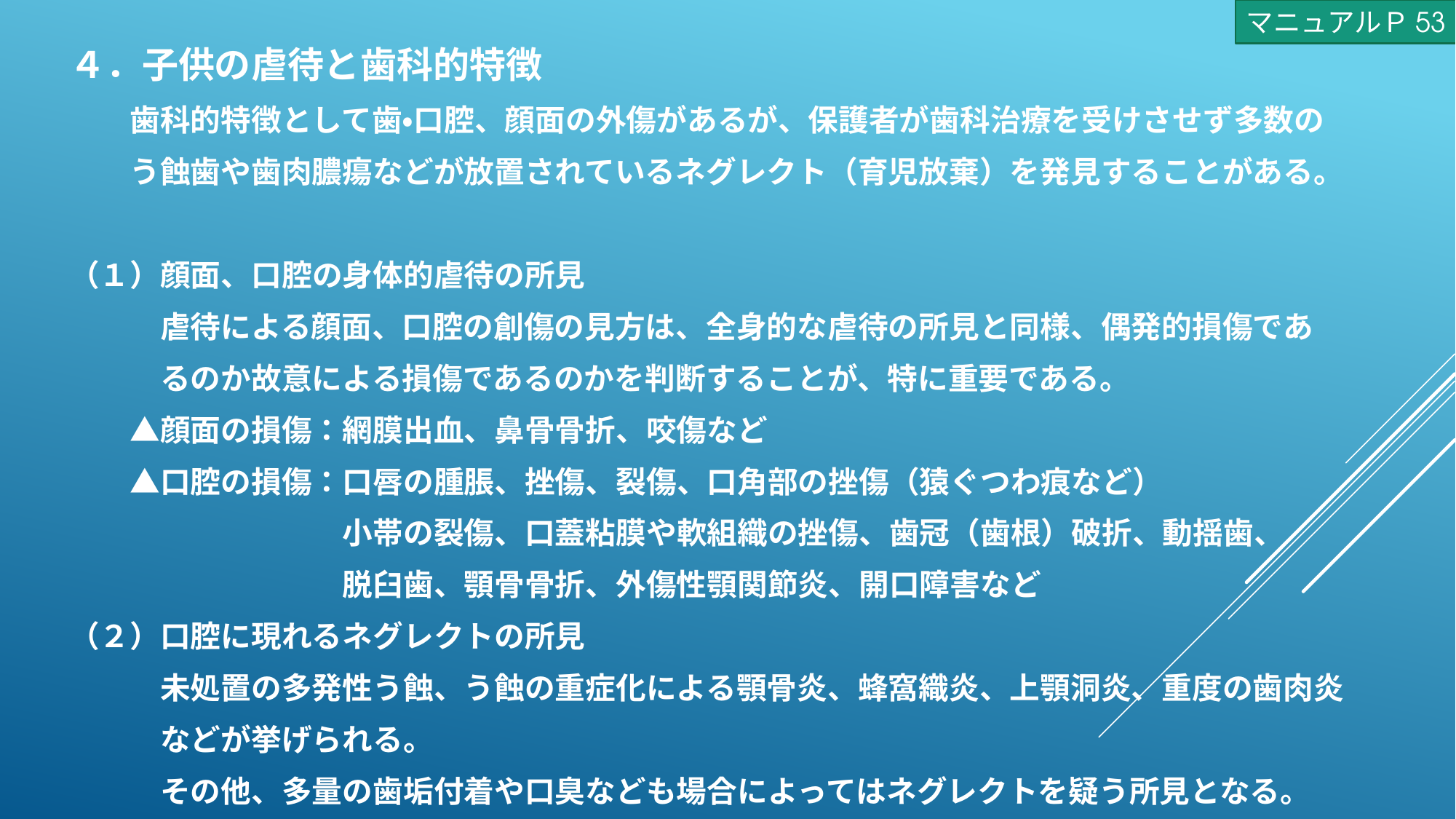

マニュアルＰ53
４．子供の虐待と歯科的特徴
　　歯科的特徴として歯・口腔、顔面の外傷があるが、保護者が歯科治療を受けさせず多数の
　　う蝕歯や歯肉膿瘍などが放置されているネグレクト（育児放棄）を発見することがある。

（１）顔面、口腔の身体的虐待の所見
　　　虐待による顔面、口腔の創傷の見方は、全身的な虐待の所見と同様、偶発的損傷であ
　　　るのか故意による損傷であるのかを判断することが、特に重要である。
　　▲顔面の損傷：網膜出血、鼻骨骨折、咬傷など
　　▲口腔の損傷：口唇の腫脹、挫傷、裂傷、口角部の挫傷（猿ぐつわ痕など）
　　　　　　　　　小帯の裂傷、口蓋粘膜や軟組織の挫傷、歯冠（歯根）破折、動揺歯、
　　　　　　　　　脱臼歯、顎骨骨折、外傷性顎関節炎、開口障害など
（２）口腔に現れるネグレクトの所見
　　　未処置の多発性う蝕、う蝕の重症化による顎骨炎、蜂窩織炎、上顎洞炎、重度の歯肉炎
　　　などが挙げられる。
　　　その他、多量の歯垢付着や口臭なども場合によってはネグレクトを疑う所見となる。